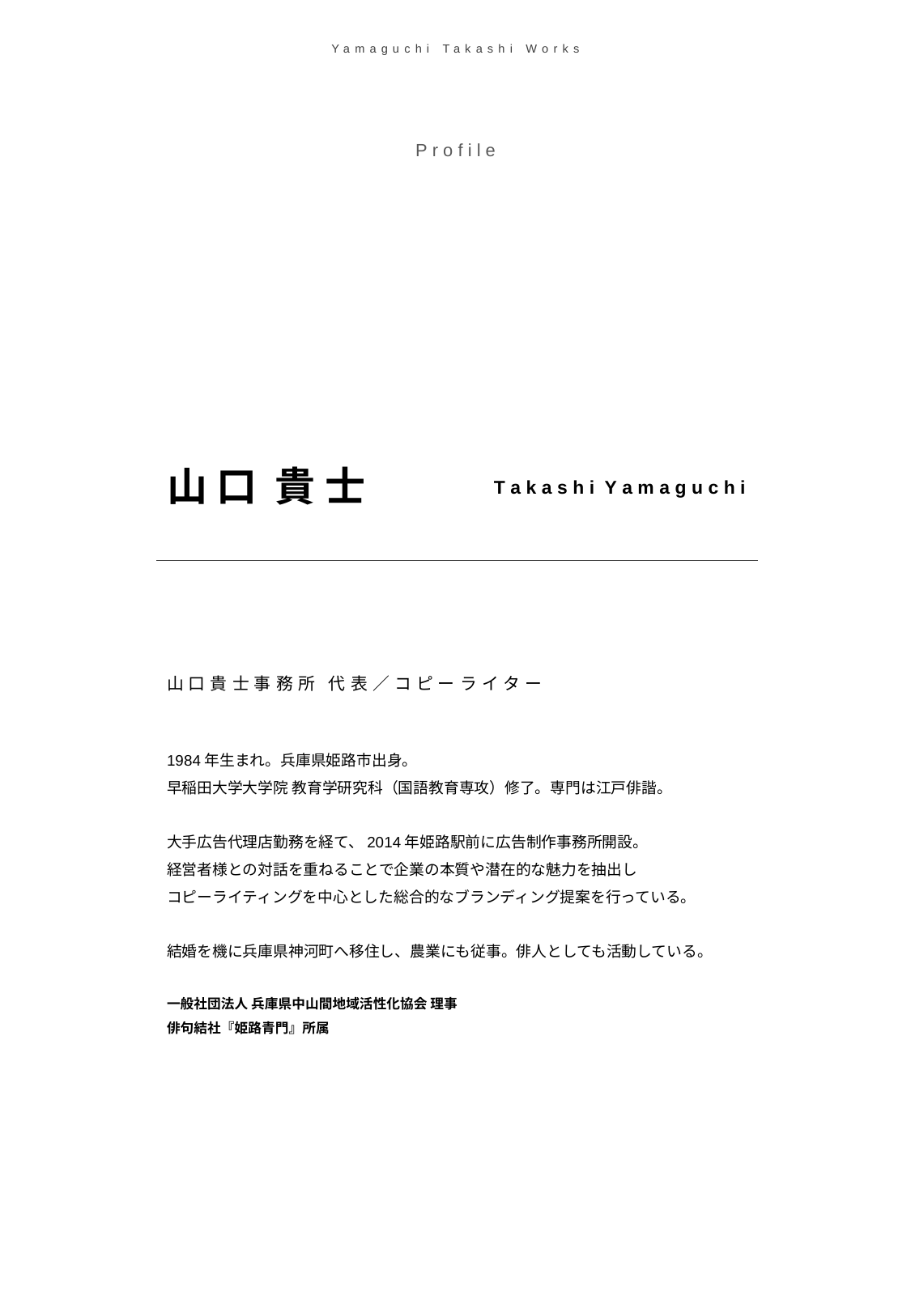

Yamaguchi Takashi Works
Profile
山 口  貴 士
T a k a s h i  Y a m a g u c h i
山口貴士事務所 代表／コピーライター
1984年生まれ。兵庫県姫路市出身。
早稲田大学大学院 教育学研究科（国語教育専攻）修了。専門は江戸俳諧。

大手広告代理店勤務を経て、2014年姫路駅前に広告制作事務所開設。
経営者様との対話を重ねることで企業の本質や潜在的な魅力を抽出し
コピーライティングを中心とした総合的なブランディング提案を行っている。

結婚を機に兵庫県神河町へ移住し、農業にも従事。俳人としても活動している。

一般社団法人 兵庫県中山間地域活性化協会 理事
俳句結社『姫路青門』所属